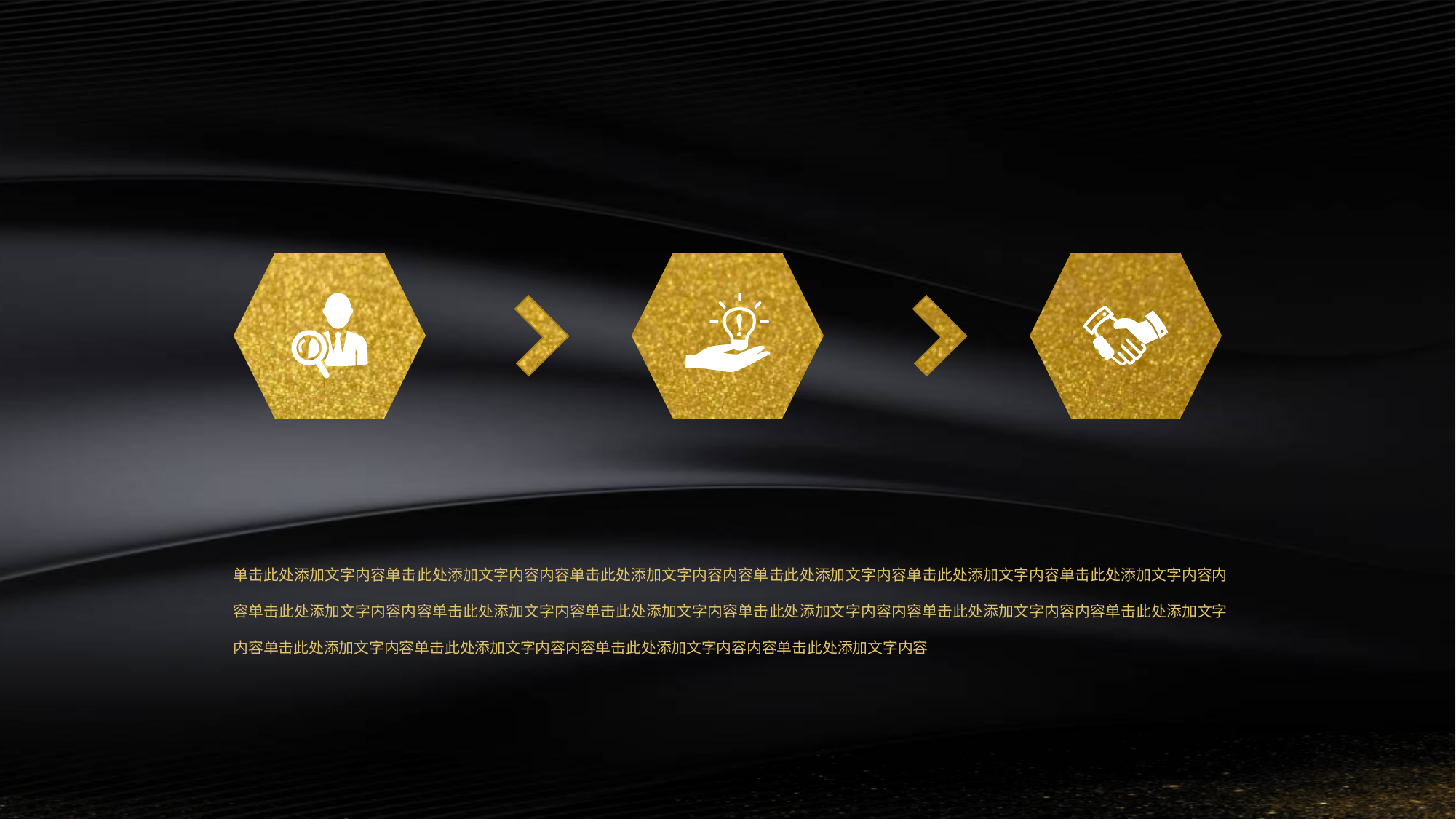

单击此处添加文字内容单击此处添加文字内容内容单击此处添加文字内容内容单击此处添加文字内容单击此处添加文字内容单击此处添加文字内容内容单击此处添加文字内容内容单击此处添加文字内容单击此处添加文字内容单击此处添加文字内容内容单击此处添加文字内容内容单击此处添加文字内容单击此处添加文字内容单击此处添加文字内容内容单击此处添加文字内容内容单击此处添加文字内容